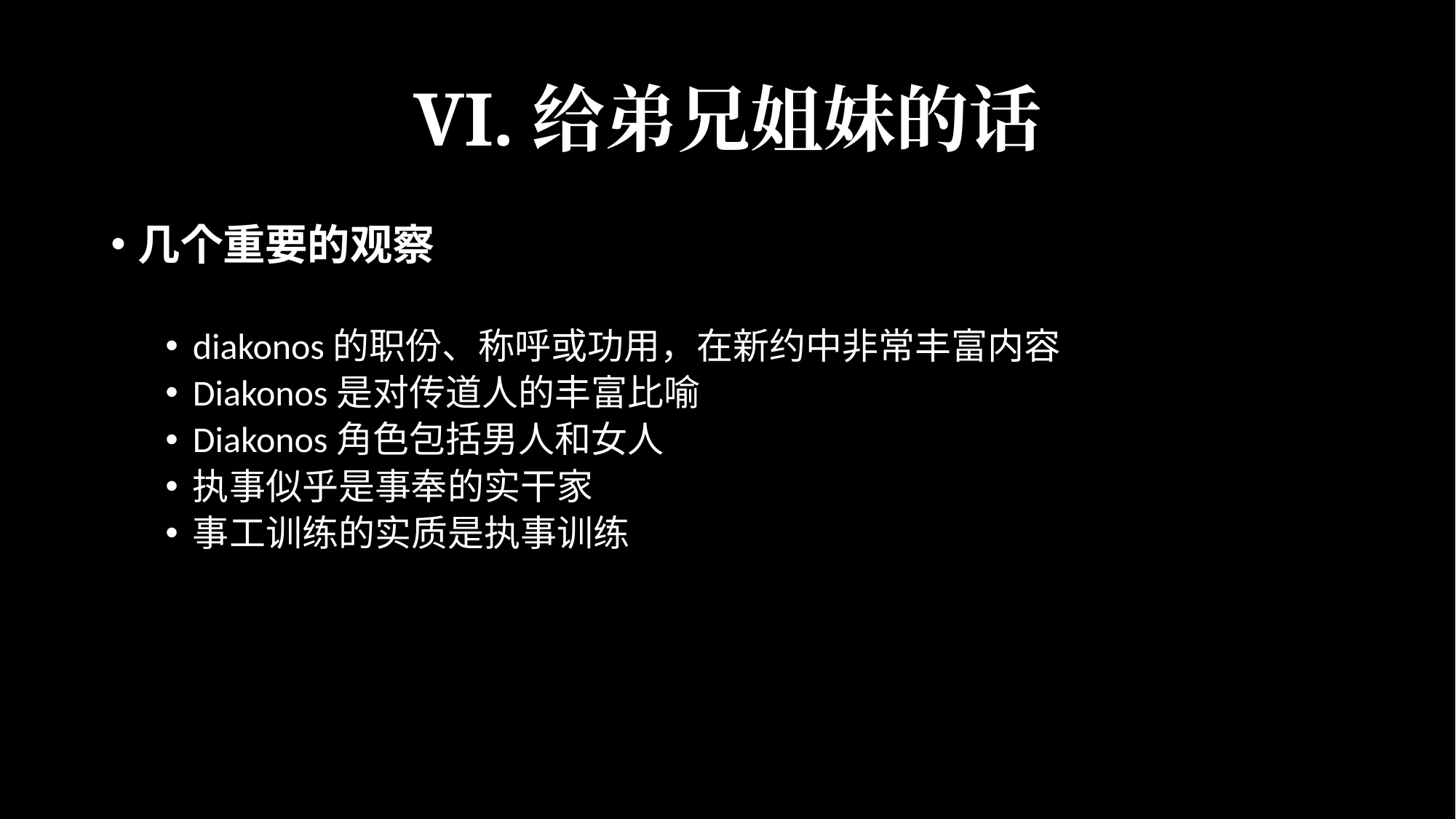

# VI.给弟兄姐妹的话
几个重要的观察
diakonos的职份、称呼或功用，在新约中非常丰富内容
Diakonos是对传道人的丰富比喻
Diakonos角色包括男人和女人
执事似乎是事奉的实干家
事工训练的实质是执事训练